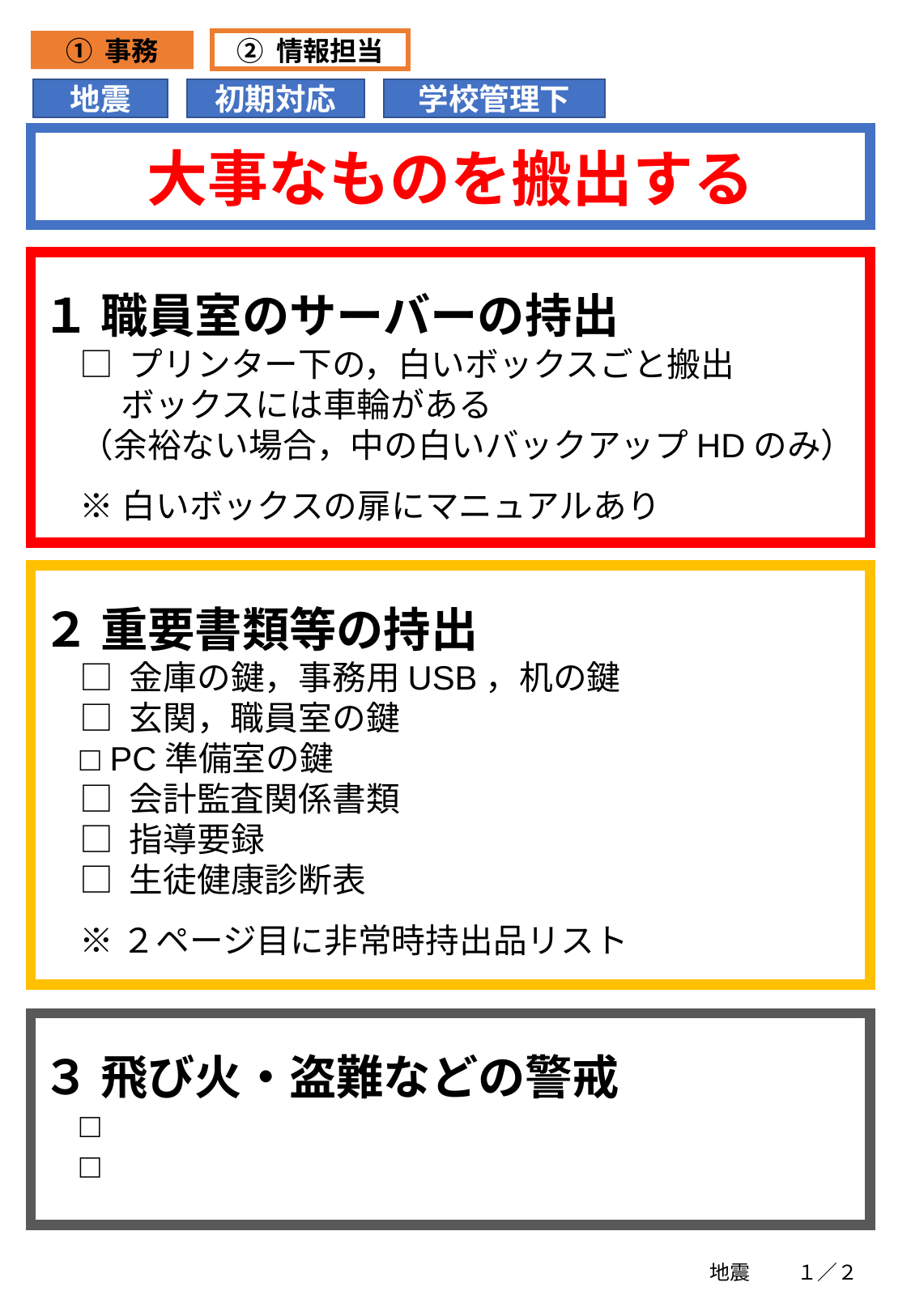

① 事務
② 情報担当
地震
初期対応
学校管理下
大事なものを搬出する
１ 職員室のサーバーの持出
□ プリンター下の，白いボックスごと搬出
　 ボックスには車輪がある
（余裕ない場合，中の白いバックアップHDのみ）
※白いボックスの扉にマニュアルあり
２ 重要書類等の持出
□ 金庫の鍵，事務用USB，机の鍵
□ 玄関，職員室の鍵
□ PC準備室の鍵
□ 会計監査関係書類
□ 指導要録
□ 生徒健康診断表
※２ページ目に非常時持出品リスト
３ 飛び火・盗難などの警戒
□
□
地震
１／２